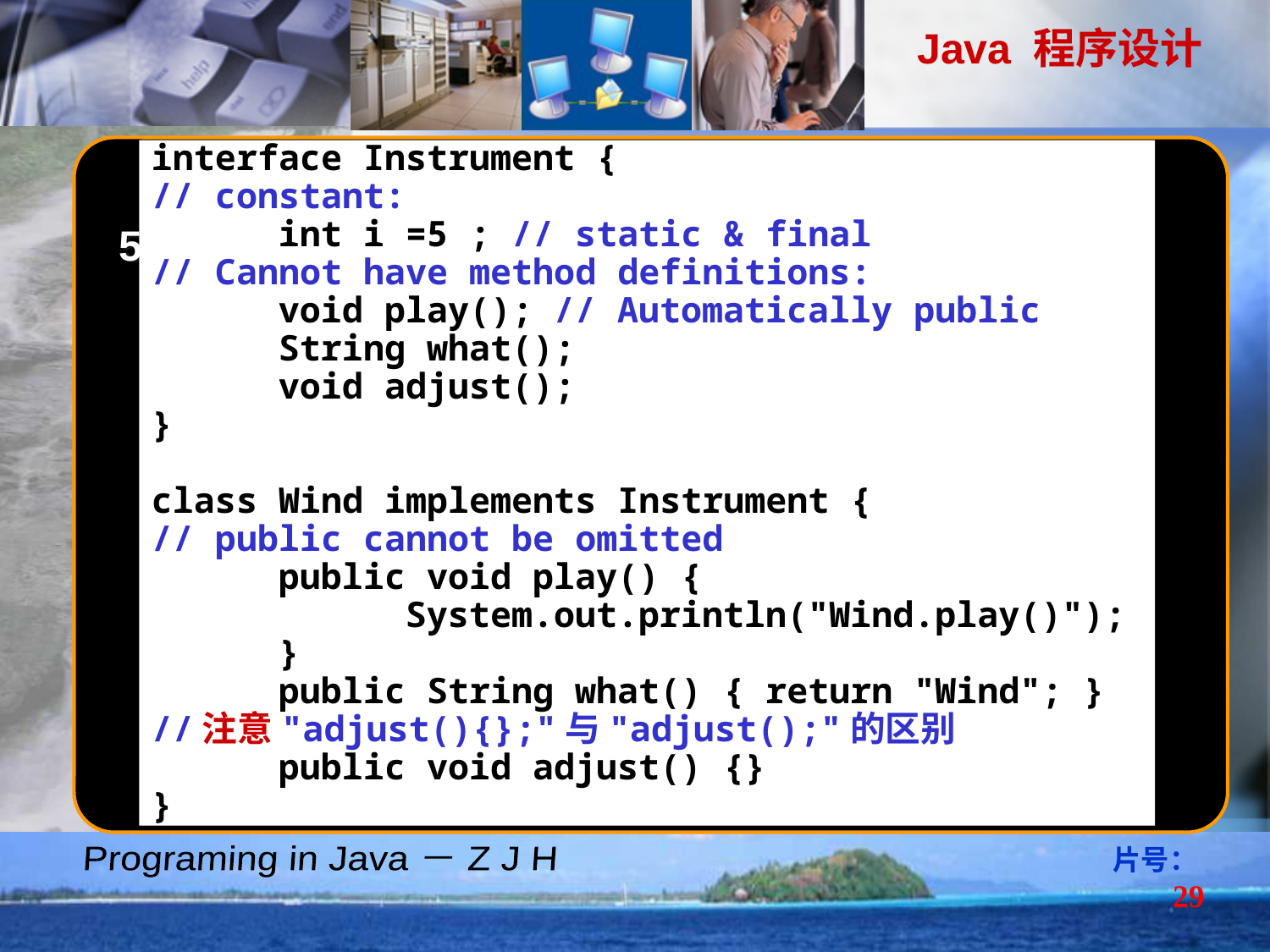

interface Instrument {
// constant:
	int i =5 ; // static & final
// Cannot have method definitions:
	void play(); // Automatically public
	String what();
	void adjust();
}

class Wind implements Instrument {
// public cannot be omitted
      public void play() {					System.out.println("Wind.play()");
	}
	public String what() { return "Wind"; }
//注意"adjust(){};"与"adjust();"的区别
	public void adjust() {}
}
第二讲 Java语言基础与OOP思想
Java中面向对象编程
接口（interface）：
接口是一种特殊的类，是作为一个整体声明的抽象方法和常量；
方法：抽象、无定义的（不必写abstract）
常量：隐含为final和static的
创建接口
[public] interface  接口名 [extends 接口列表]
	{	方法名（）；
		常量名=. . . ；. . . . . .}
使用接口
当一个类声明 implements 某一 interface 时，必须具体实现该 interface 中定义的抽象方法，并把此方法定义为public的。
利用接口可实现多重继承;便于设计更合理的类层次，代码更灵活。
例如：

Wind 风管乐器）

Percussion（打击乐器）
Instrument
（乐器）

Stringed
（弦乐器）
片号：29